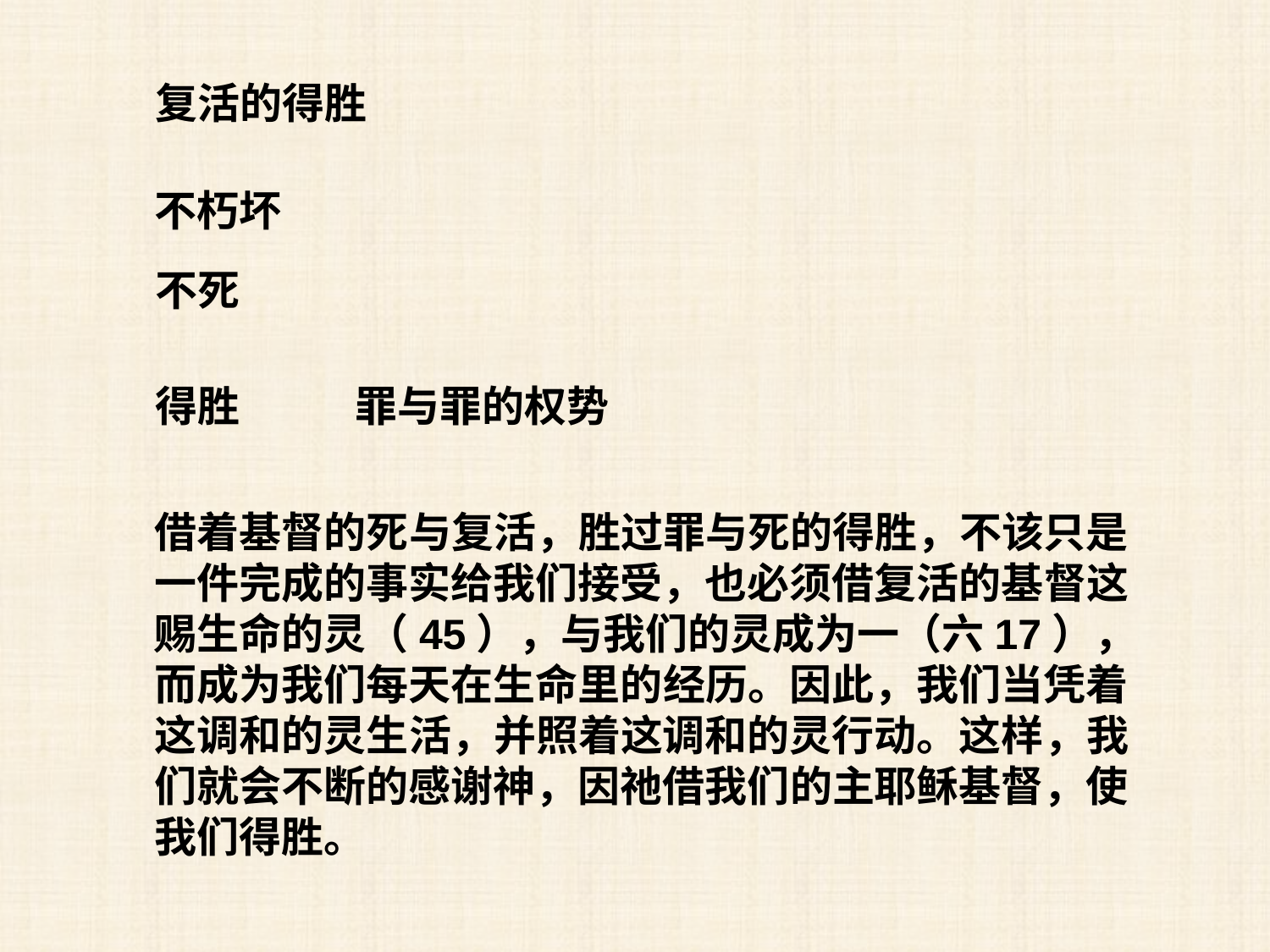

复活的得胜
不朽坏
不死
得胜
罪与罪的权势
借着基督的死与复活，胜过罪与死的得胜，不该只是一件完成的事实给我们接受，也必须借复活的基督这赐生命的灵（45），与我们的灵成为一（六17），而成为我们每天在生命里的经历。因此，我们当凭着这调和的灵生活，并照着这调和的灵行动。这样，我们就会不断的感谢神，因祂借我们的主耶稣基督，使我们得胜。